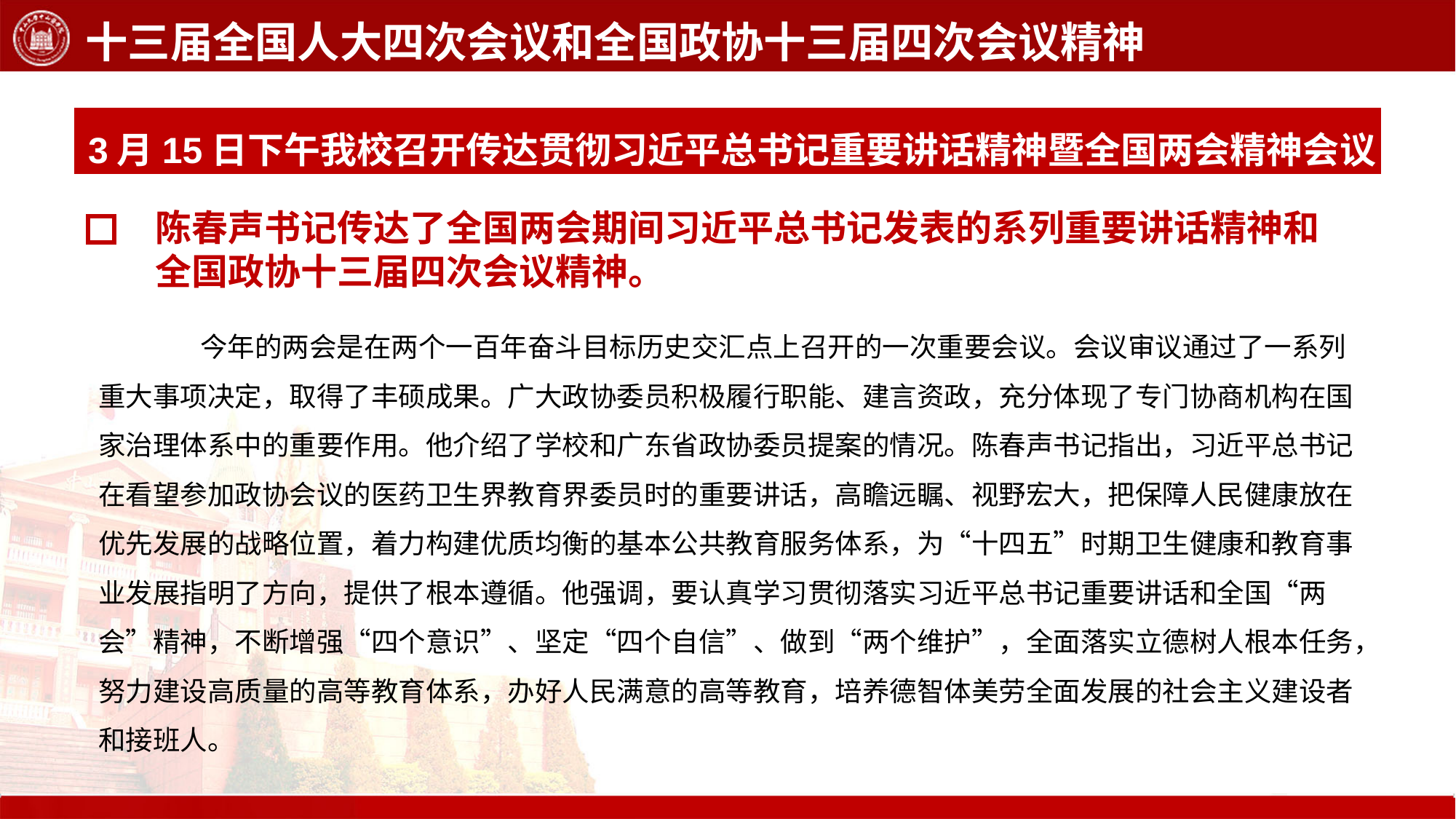

十三届全国人大四次会议和全国政协十三届四次会议精神
3月15日下午我校召开传达贯彻习近平总书记重要讲话精神暨全国两会精神会议

陈春声书记传达了全国两会期间习近平总书记发表的系列重要讲话精神和全国政协十三届四次会议精神。

       今年的两会是在两个一百年奋斗目标历史交汇点上召开的一次重要会议。会议审议通过了一系列重大事项决定，取得了丰硕成果。广大政协委员积极履行职能、建言资政，充分体现了专门协商机构在国家治理体系中的重要作用。他介绍了学校和广东省政协委员提案的情况。陈春声书记指出，习近平总书记在看望参加政协会议的医药卫生界教育界委员时的重要讲话，高瞻远瞩、视野宏大，把保障人民健康放在优先发展的战略位置，着力构建优质均衡的基本公共教育服务体系，为“十四五”时期卫生健康和教育事业发展指明了方向，提供了根本遵循。他强调，要认真学习贯彻落实习近平总书记重要讲话和全国“两会”精神，不断增强“四个意识”、坚定“四个自信”、做到“两个维护”，全面落实立德树人根本任务，努力建设高质量的高等教育体系，办好人民满意的高等教育，培养德智体美劳全面发展的社会主义建设者和接班人。